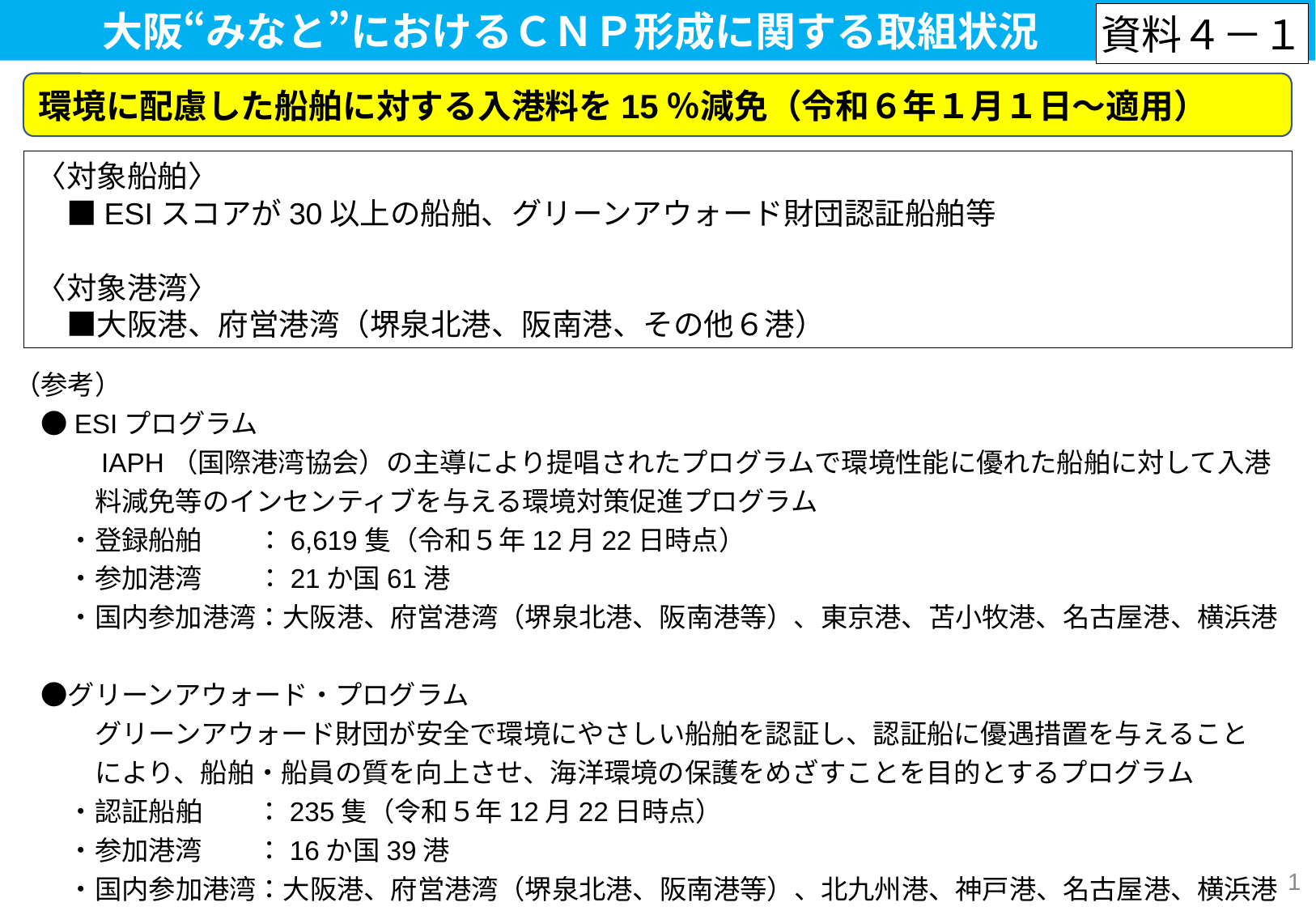

大阪“みなと”におけるＣＮＰ形成に関する取組状況
資料４－１
環境に配慮した船舶に対する入港料を15％減免（令和６年１月１日～適用）
〈対象船舶〉
　■ESIスコアが30以上の船舶、グリーンアウォード財団認証船舶等

〈対象港湾〉
　■大阪港、府営港湾（堺泉北港、阪南港、その他６港）
（参考）
　●ESIプログラム
　　　IAPH（国際港湾協会）の主導により提唱されたプログラムで環境性能に優れた船舶に対して入港
　　　料減免等のインセンティブを与える環境対策促進プログラム
　　・登録船舶	：6,619隻（令和５年12月22日時点）
　　・参加港湾	：21か国61港
　　・国内参加港湾：大阪港、府営港湾（堺泉北港、阪南港等）、東京港、苫小牧港、名古屋港、横浜港
　●グリーンアウォード・プログラム
　　　グリーンアウォード財団が安全で環境にやさしい船舶を認証し、認証船に優遇措置を与えること
　　　により、船舶・船員の質を向上させ、海洋環境の保護をめざすことを目的とするプログラム
　　・認証船舶　　：235隻（令和５年12月22日時点）
　　・参加港湾　　：16か国39港
　　・国内参加港湾：大阪港、府営港湾（堺泉北港、阪南港等）、北九州港、神戸港、名古屋港、横浜港
1